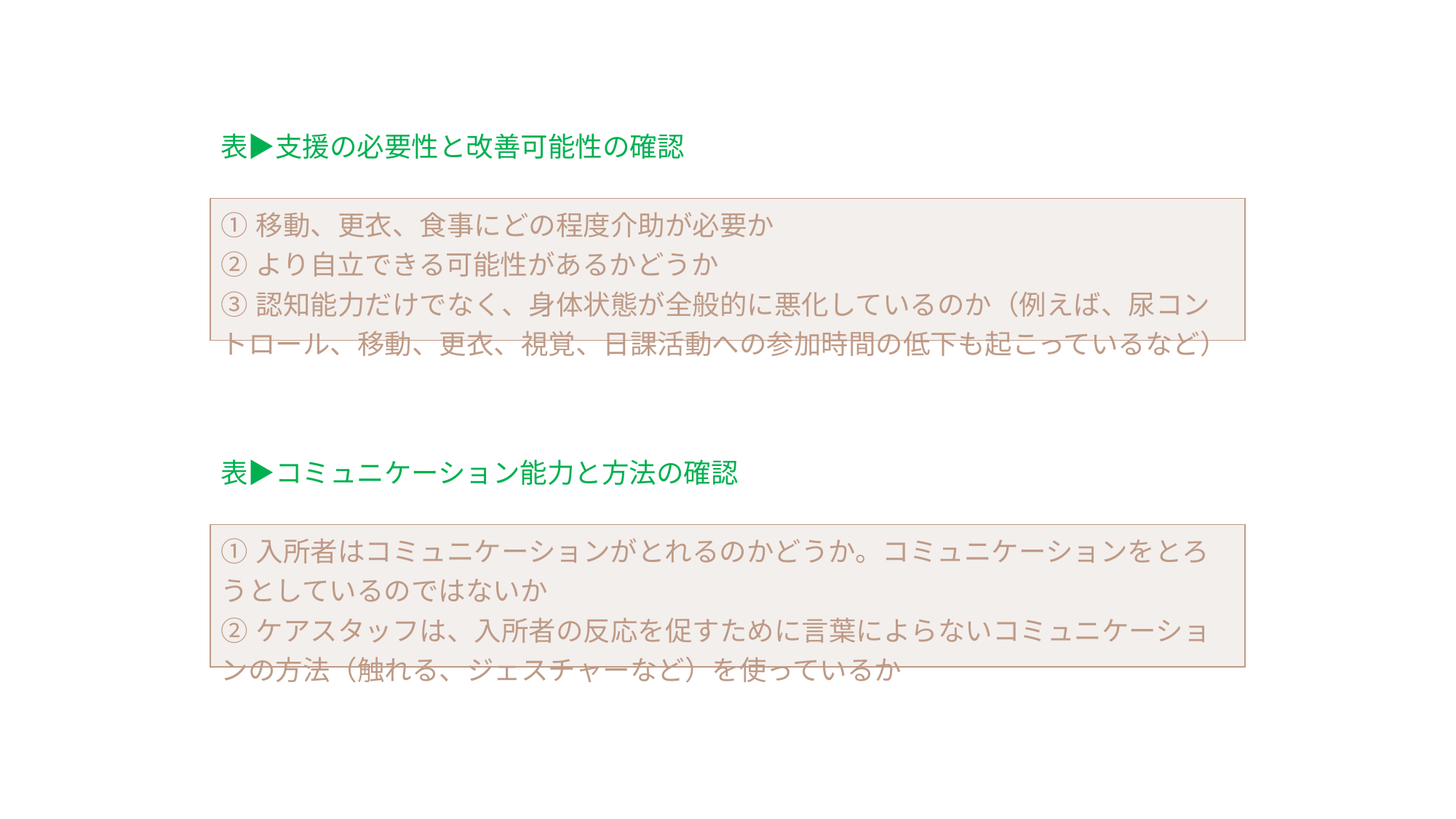

表▶支援の必要性と改善可能性の確認
| ①移動、更衣、食事にどの程度介助が必要か ②より自立できる可能性があるかどうか ③認知能力だけでなく、身体状態が全般的に悪化しているのか（例えば、尿コントロール、移動、更衣、視覚、日課活動への参加時間の低下も起こっているなど） |
| --- |
表▶コミュニケーション能力と方法の確認
| ①入所者はコミュニケーションがとれるのかどうか。コミュニケーションをとろうとしているのではないか ②ケアスタッフは、入所者の反応を促すために言葉によらないコミュニケーションの方法（触れる、ジェスチャーなど）を使っているか |
| --- |